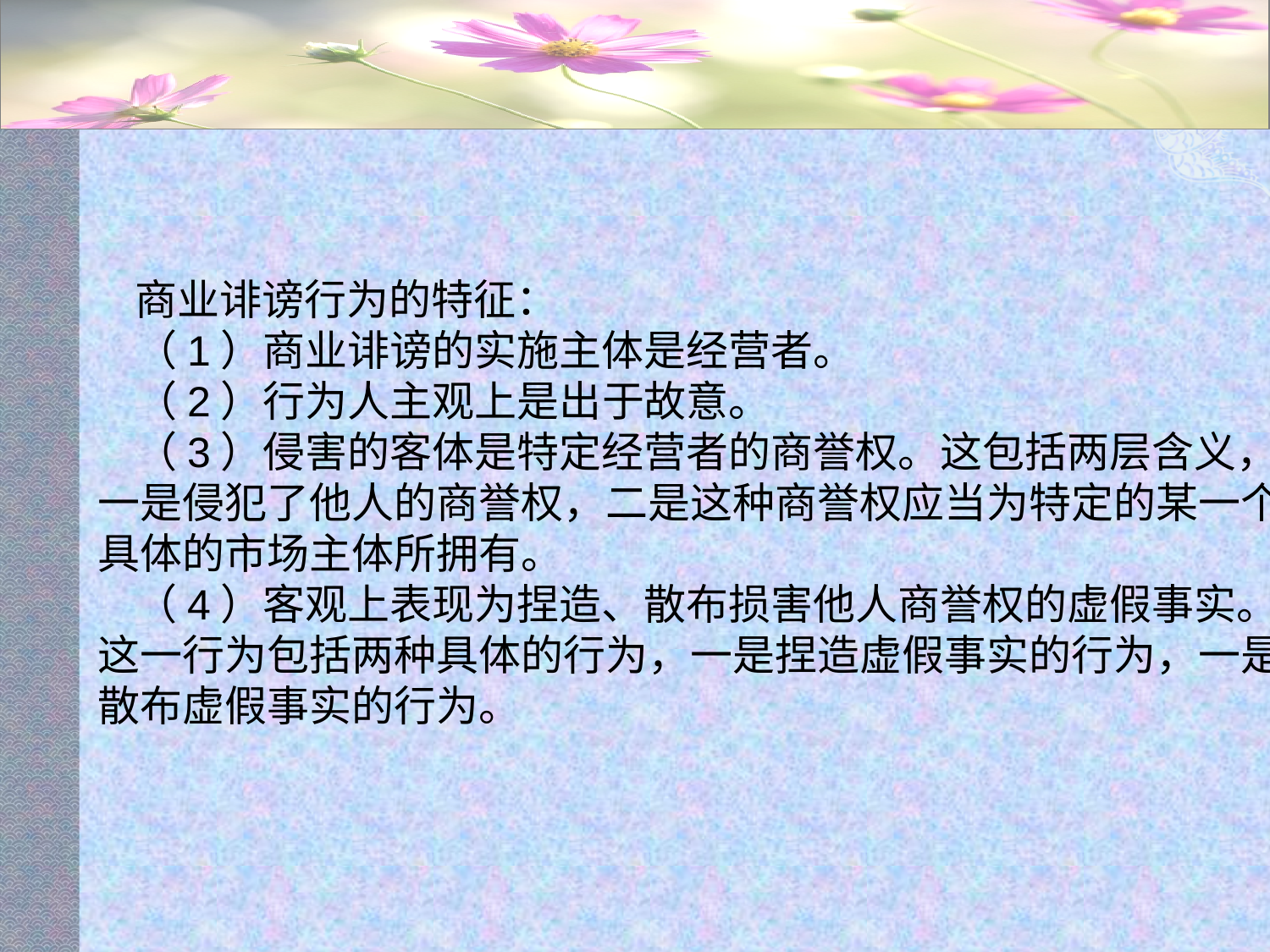

#
商业诽谤行为的特征：
（1）商业诽谤的实施主体是经营者。
（2）行为人主观上是出于故意。
（3）侵害的客体是特定经营者的商誉权。这包括两层含义，一是侵犯了他人的商誉权，二是这种商誉权应当为特定的某一个具体的市场主体所拥有。
（4）客观上表现为捏造、散布损害他人商誉权的虚假事实。这一行为包括两种具体的行为，一是捏造虚假事实的行为，一是散布虚假事实的行为。